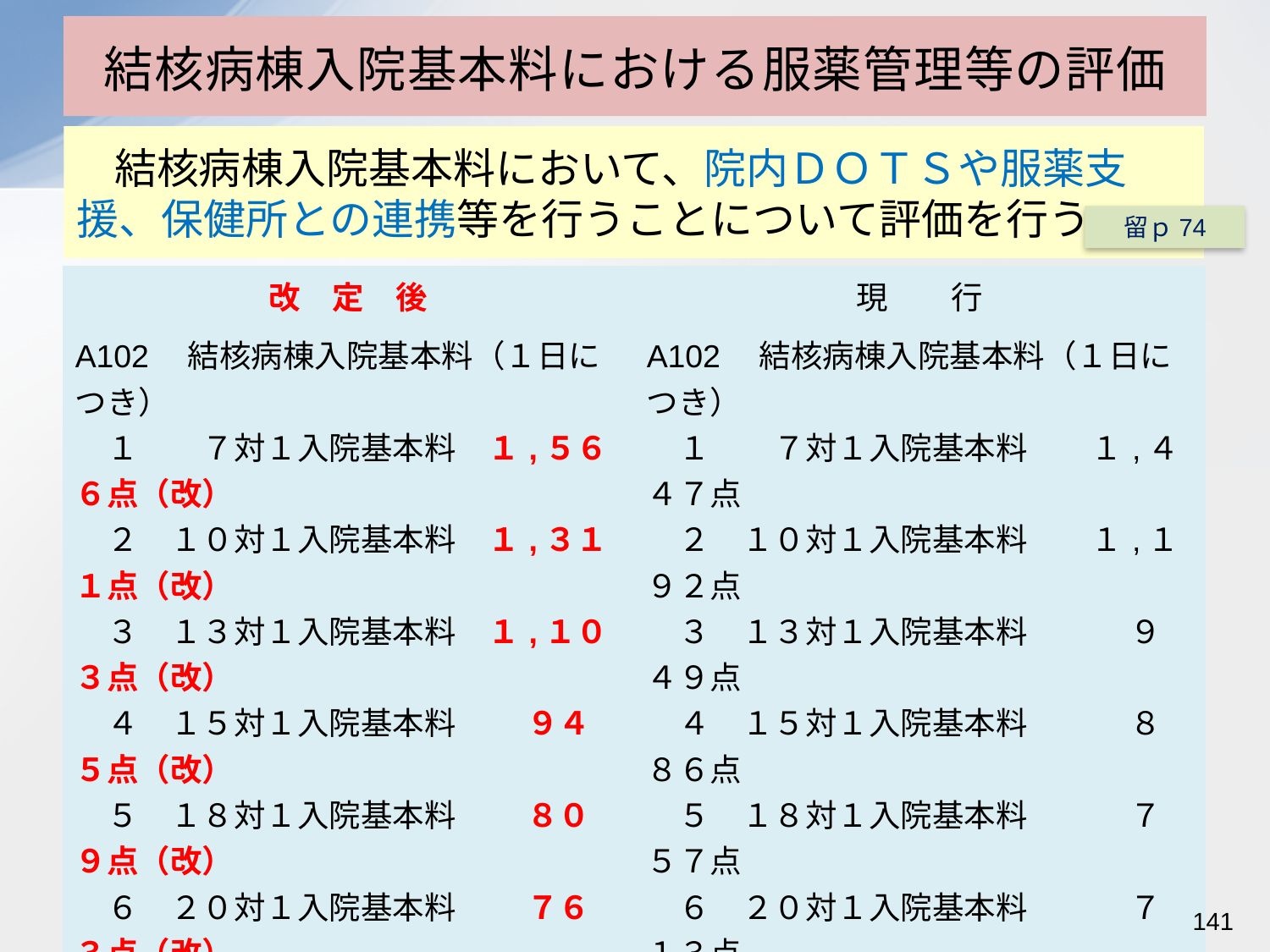

# 結核病棟入院基本料における服薬管理等の評価
結核病棟入院基本料において、院内ＤＯＴＳや服薬支援、保健所との連携等を行うことについて評価を行う。
留ｐ74
| 改　定　後 | 現　　行 |
| --- | --- |
| A102　結核病棟入院基本料（１日につき）　　 　１　　７対１入院基本料　１,５６６点（改） 　２　１０対１入院基本料　１,３１１点（改） 　３　１３対１入院基本料　１,１０３点（改） 　４　１５対１入院基本料　　 ９４５点（改） 　５　１８対１入院基本料　　 ８０９点（改） 　６　２０対１入院基本料　 　７６３点（改） [施設基準] 結核患者に化学療法を行う際には、服薬支援計画の作成、服薬支援の実施、患者教育の実施及び保健所との連携を行っていること。 施設基準を満たさない場合は、特別入院基本料として、５５０点を算定する。 | A102　結核病棟入院基本料（１日につき） 　１　　７対１入院基本料　　１,４４７点 　２　１０対１入院基本料　　１,１９２点 　３　１３対１入院基本料　　　 ９４９点 　４　１５対１入院基本料　　　 ８８６点 　５　１８対１入院基本料　　 　７５７点 　６　２０対１入院基本料　　 　７１３点 |
141